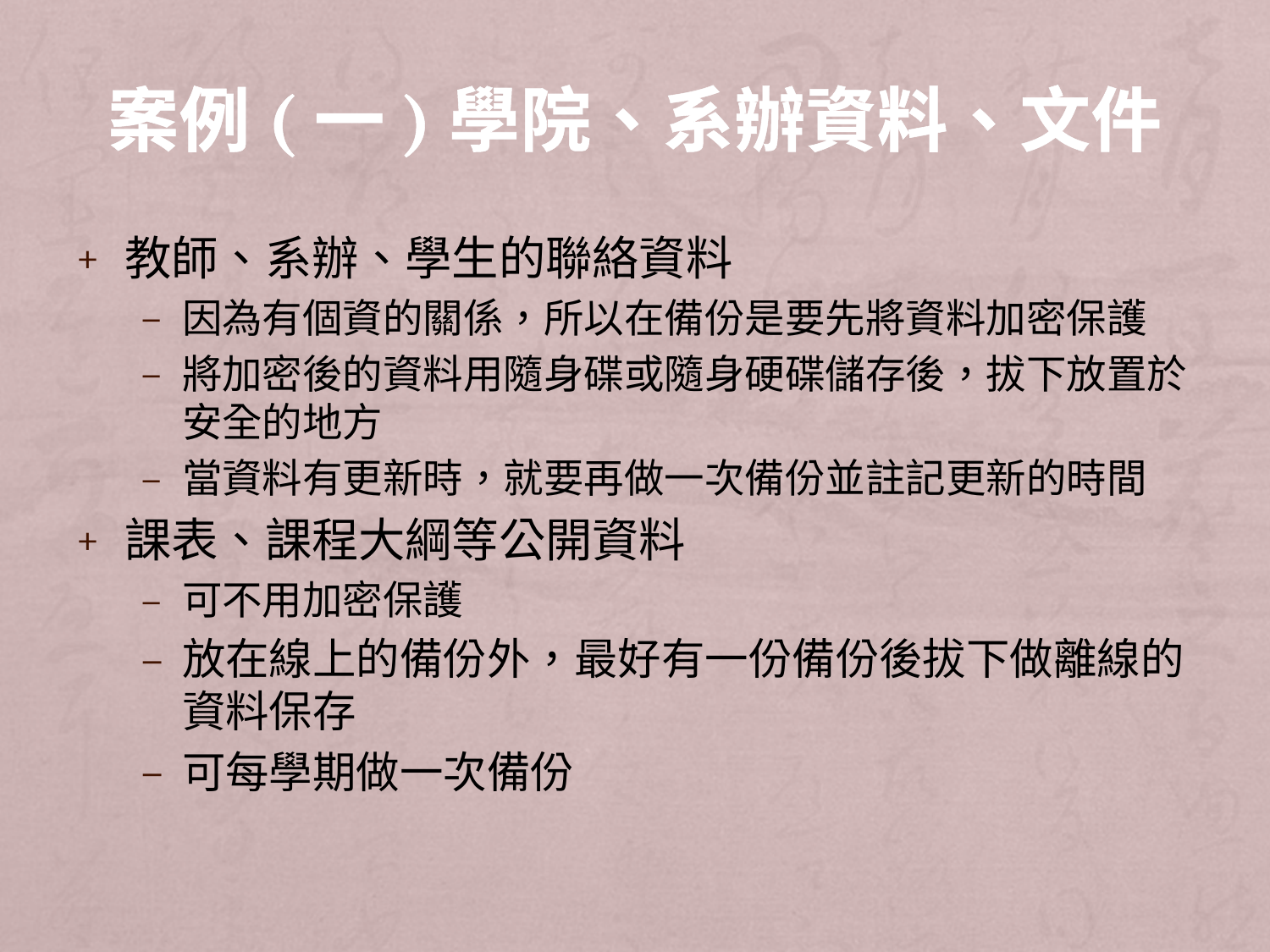

# 案例(一)學院、系辦資料、文件
教師、系辦、學生的聯絡資料
因為有個資的關係，所以在備份是要先將資料加密保護
將加密後的資料用隨身碟或隨身硬碟儲存後，拔下放置於安全的地方
當資料有更新時，就要再做一次備份並註記更新的時間
課表、課程大綱等公開資料
可不用加密保護
放在線上的備份外，最好有一份備份後拔下做離線的資料保存
可每學期做一次備份